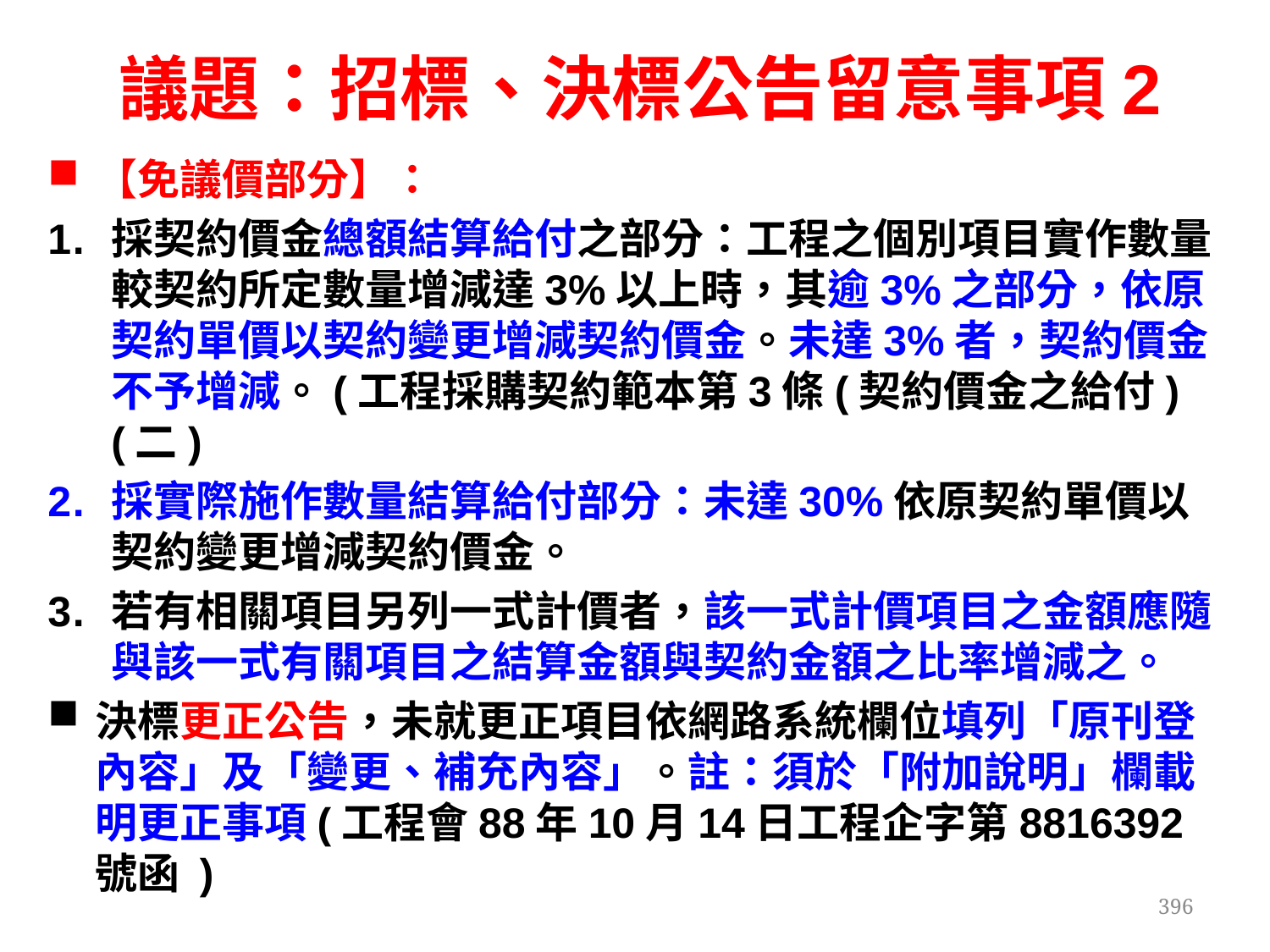

議題：招標、決標公告留意事項2
【免議價部分】：
採契約價金總額結算給付之部分：工程之個別項目實作數量較契約所定數量增減達3%以上時，其逾3%之部分，依原契約單價以契約變更增減契約價金。未達3%者，契約價金不予增減。(工程採購契約範本第3條(契約價金之給付)(二)
採實際施作數量結算給付部分：未達30%依原契約單價以契約變更增減契約價金。
若有相關項目另列一式計價者，該一式計價項目之金額應隨與該一式有關項目之結算金額與契約金額之比率增減之。
決標更正公告，未就更正項目依網路系統欄位填列「原刊登內容」及「變更、補充內容」。註：須於「附加說明」欄載明更正事項(工程會88年10月14日工程企字第8816392號函 )

396